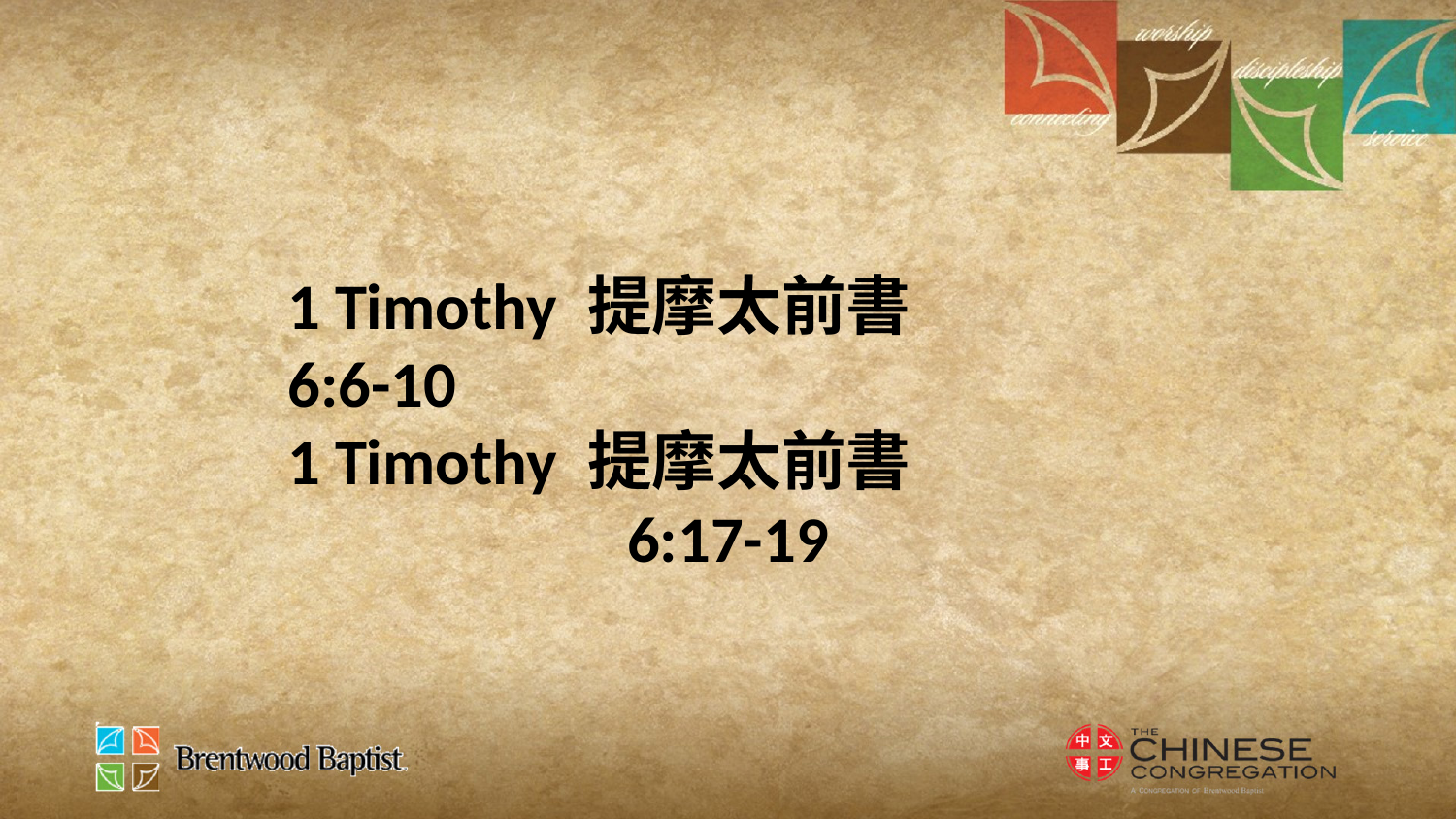

1 Timothy 提摩太前書
6:6-10
1 Timothy 提摩太前書
6:17-19